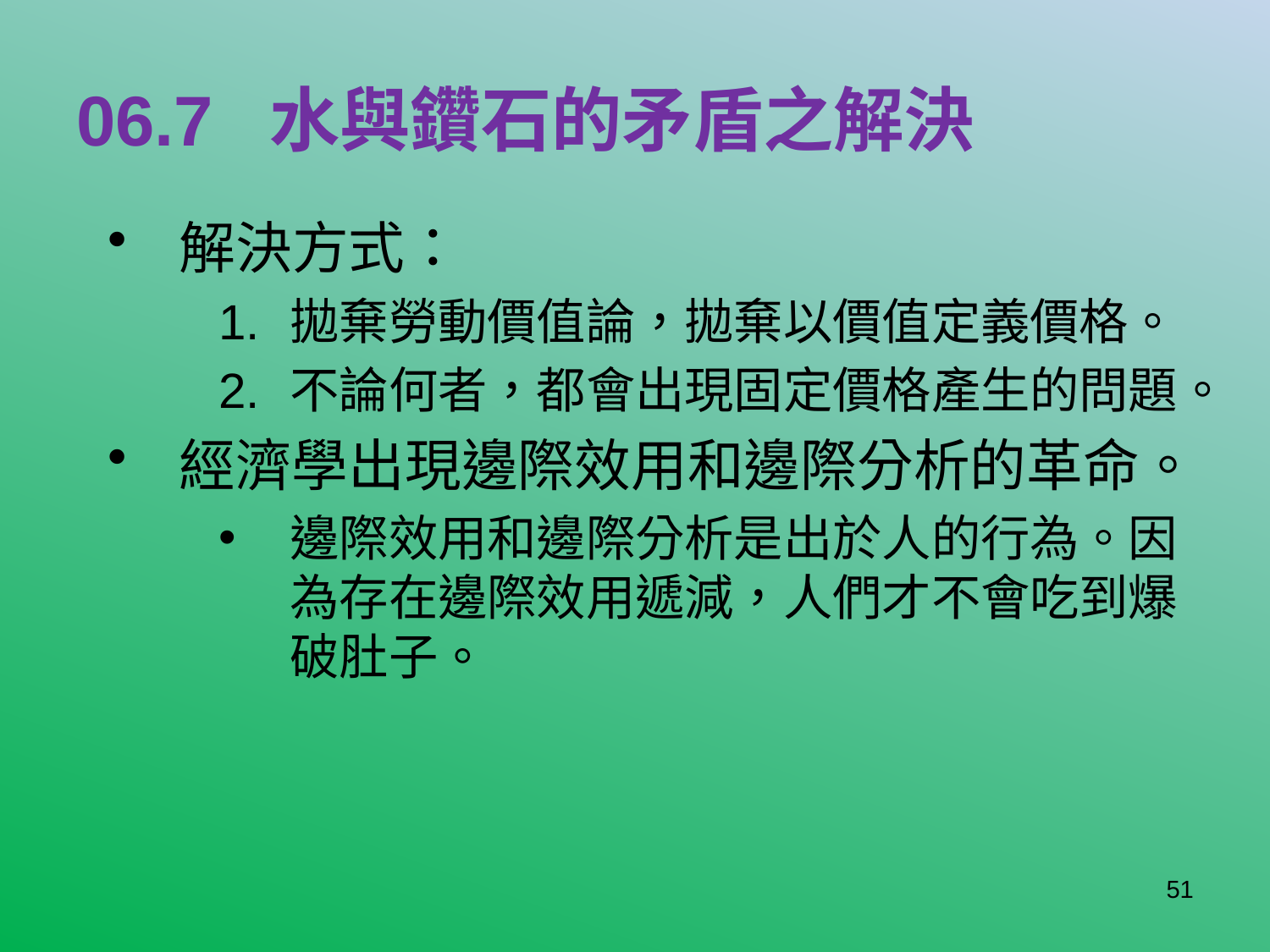

# 06.7  水與鑽石的矛盾之解決
解決方式：
拋棄勞動價值論，拋棄以價值定義價格。
不論何者，都會出現固定價格產生的問題。
經濟學出現邊際效用和邊際分析的革命。
邊際效用和邊際分析是出於人的行為。因為存在邊際效用遞減，人們才不會吃到爆破肚子。

51